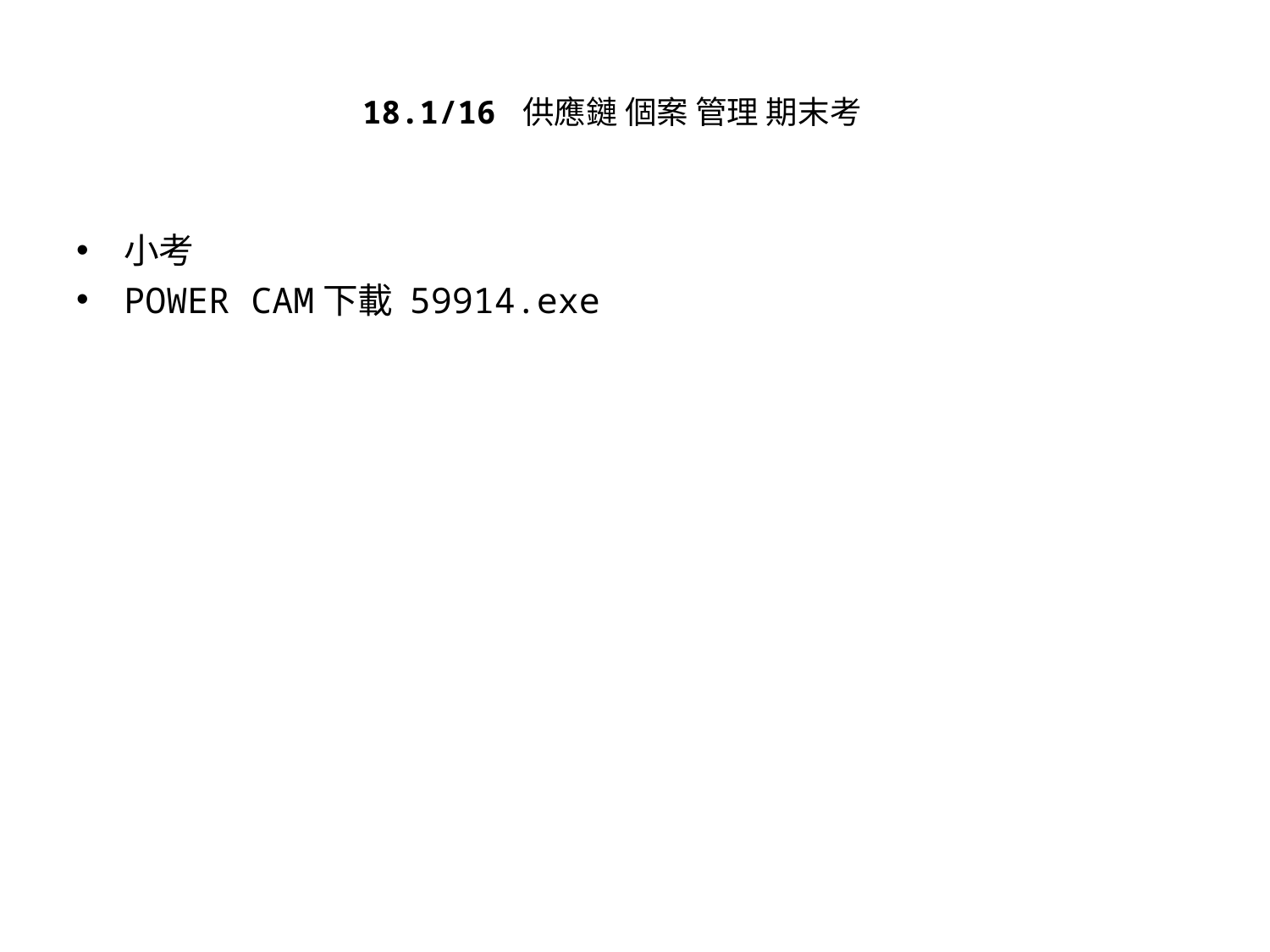

18.1/16 供應鏈 個案 管理 期末考
小考
POWER CAM下載 59914.exe